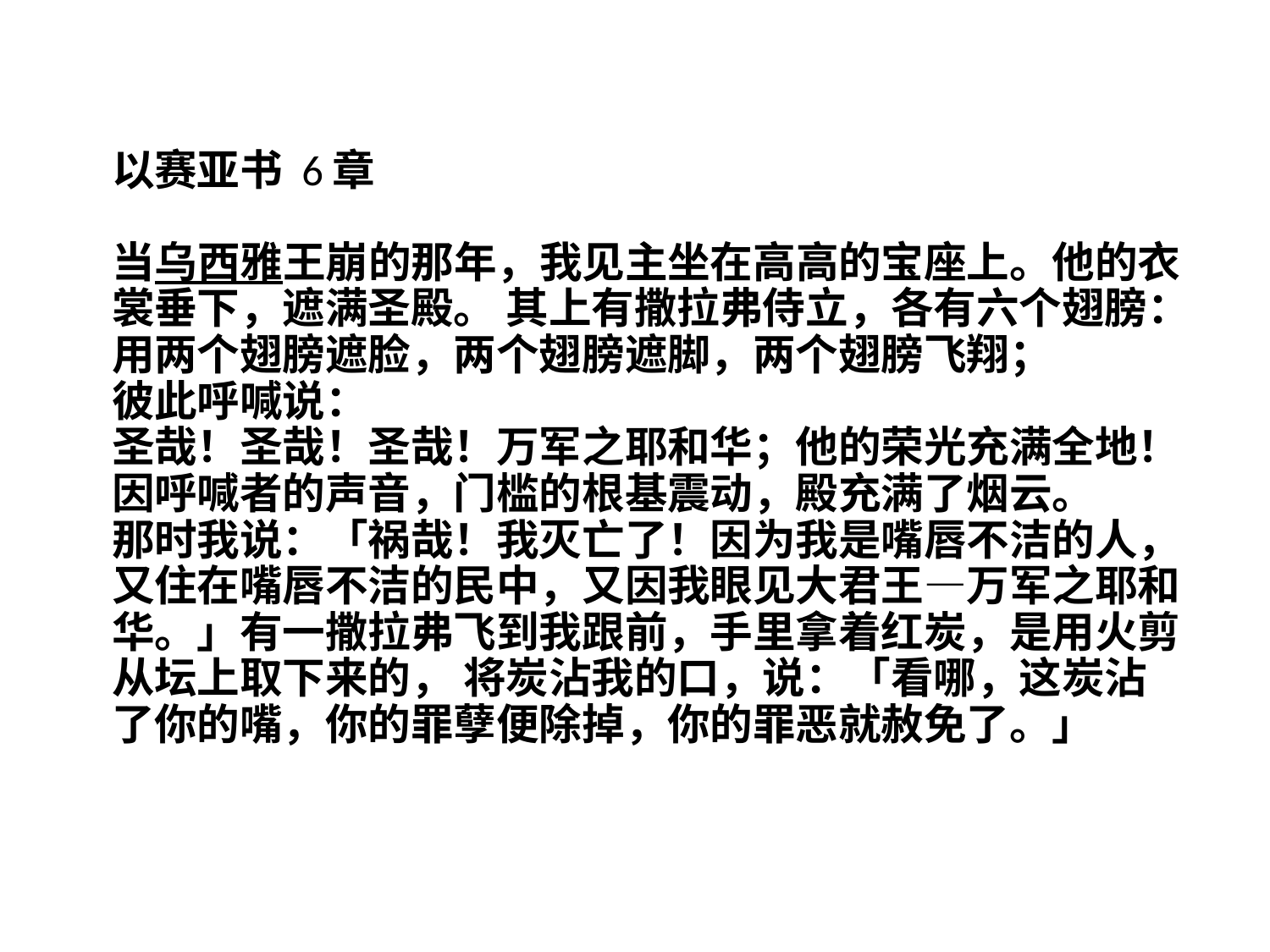

# 以赛亚书 6章 当乌西雅王崩的那年，我见主坐在高高的宝座上。他的衣裳垂下，遮满圣殿。 其上有撒拉弗侍立，各有六个翅膀：用两个翅膀遮脸，两个翅膀遮脚，两个翅膀飞翔；  彼此呼喊说： 圣哉！圣哉！圣哉！万军之耶和华；他的荣光充满全地！ 因呼喊者的声音，门槛的根基震动，殿充满了烟云。  那时我说：「祸哉！我灭亡了！因为我是嘴唇不洁的人，又住在嘴唇不洁的民中，又因我眼见大君王—万军之耶和华。」有一撒拉弗飞到我跟前，手里拿着红炭，是用火剪从坛上取下来的， 将炭沾我的口，说：「看哪，这炭沾了你的嘴，你的罪孽便除掉，你的罪恶就赦免了。」